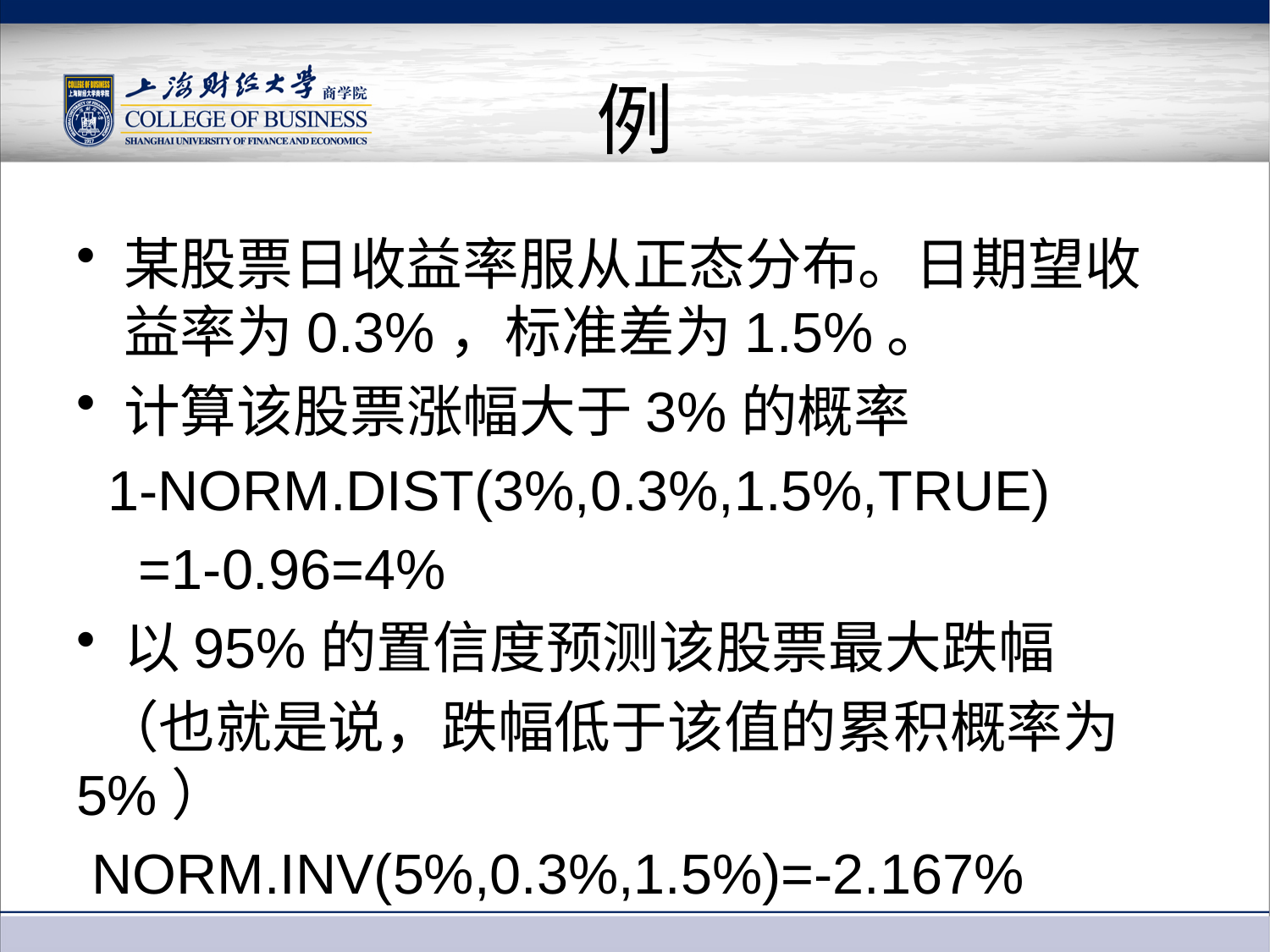

# 例
某股票日收益率服从正态分布。日期望收益率为0.3%，标准差为1.5%。
计算该股票涨幅大于3%的概率
  1-NORM.DIST(3%,0.3%,1.5%,TRUE)
    =1-0.96=4%
以95%的置信度预测该股票最大跌幅
 （也就是说，跌幅低于该值的累积概率为5%）
 NORM.INV(5%,0.3%,1.5%)=-2.167%